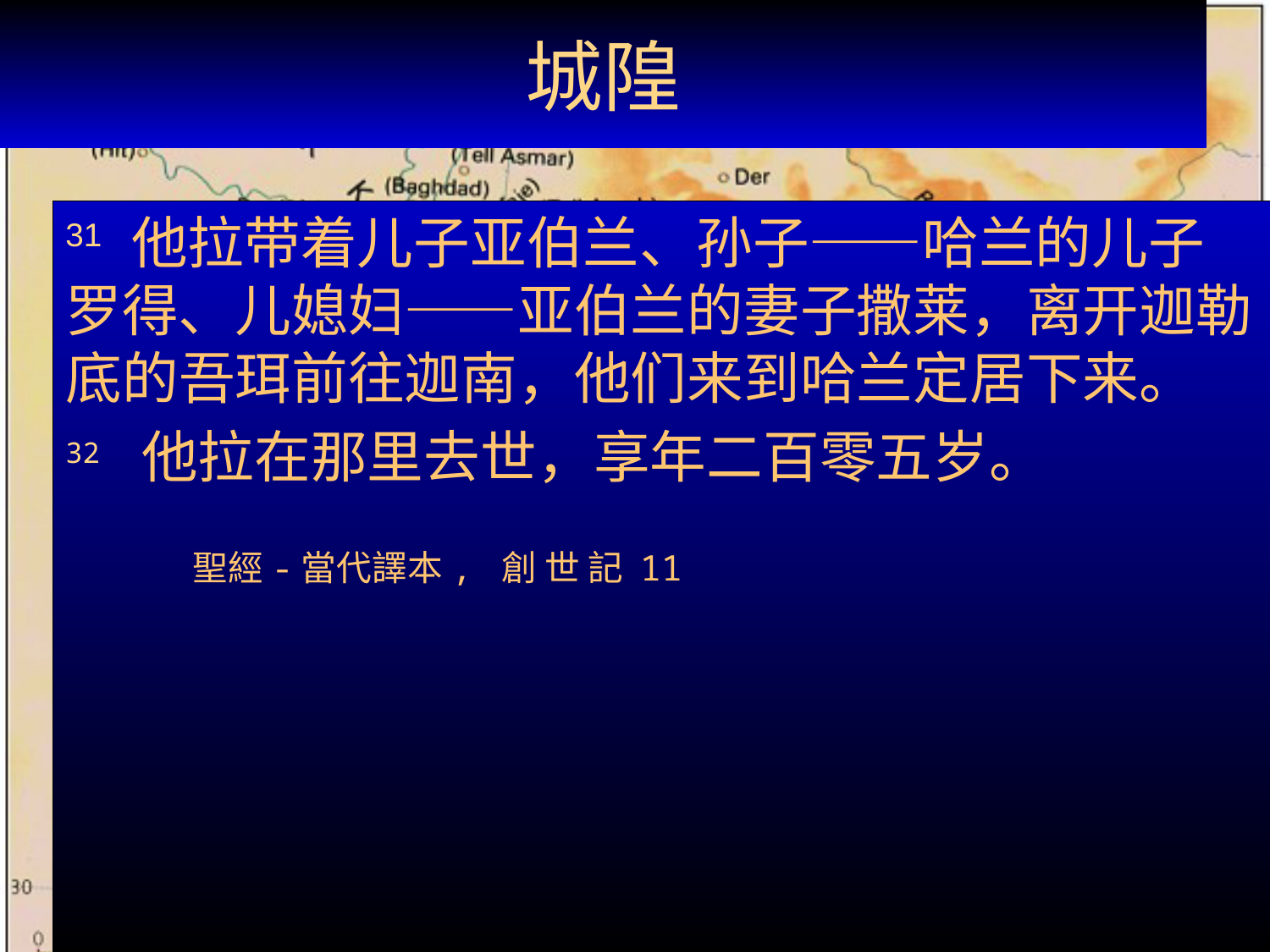

# 城隍
31 他拉带着儿子亚伯兰、孙子——哈兰的儿子罗得、儿媳妇——亚伯兰的妻子撒莱，离开迦勒底的吾珥前往迦南，他们来到哈兰定居下来。
32 他拉在那里去世，享年二百零五岁。

	聖經-當代譯本, 創 世 記 11